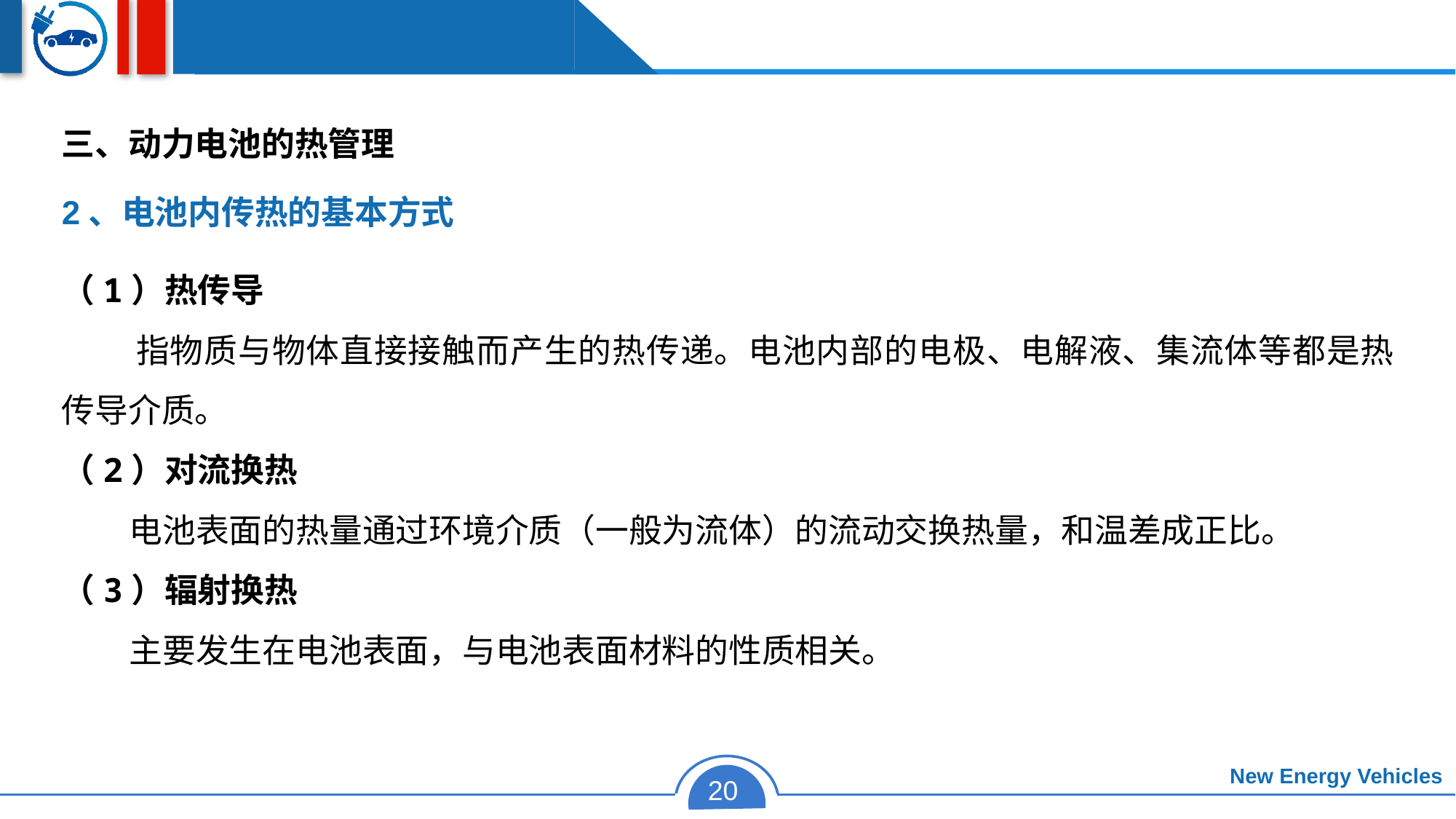

三、动力电池的热管理
2、电池内传热的基本方式
（1）热传导
        指物质与物体直接接触而产生的热传递。电池内部的电极、电解液、集流体等都是热传导介质。
（2）对流换热
        电池表面的热量通过环境介质（一般为流体）的流动交换热量，和温差成正比。
（3）辐射换热
        主要发生在电池表面，与电池表面材料的性质相关。